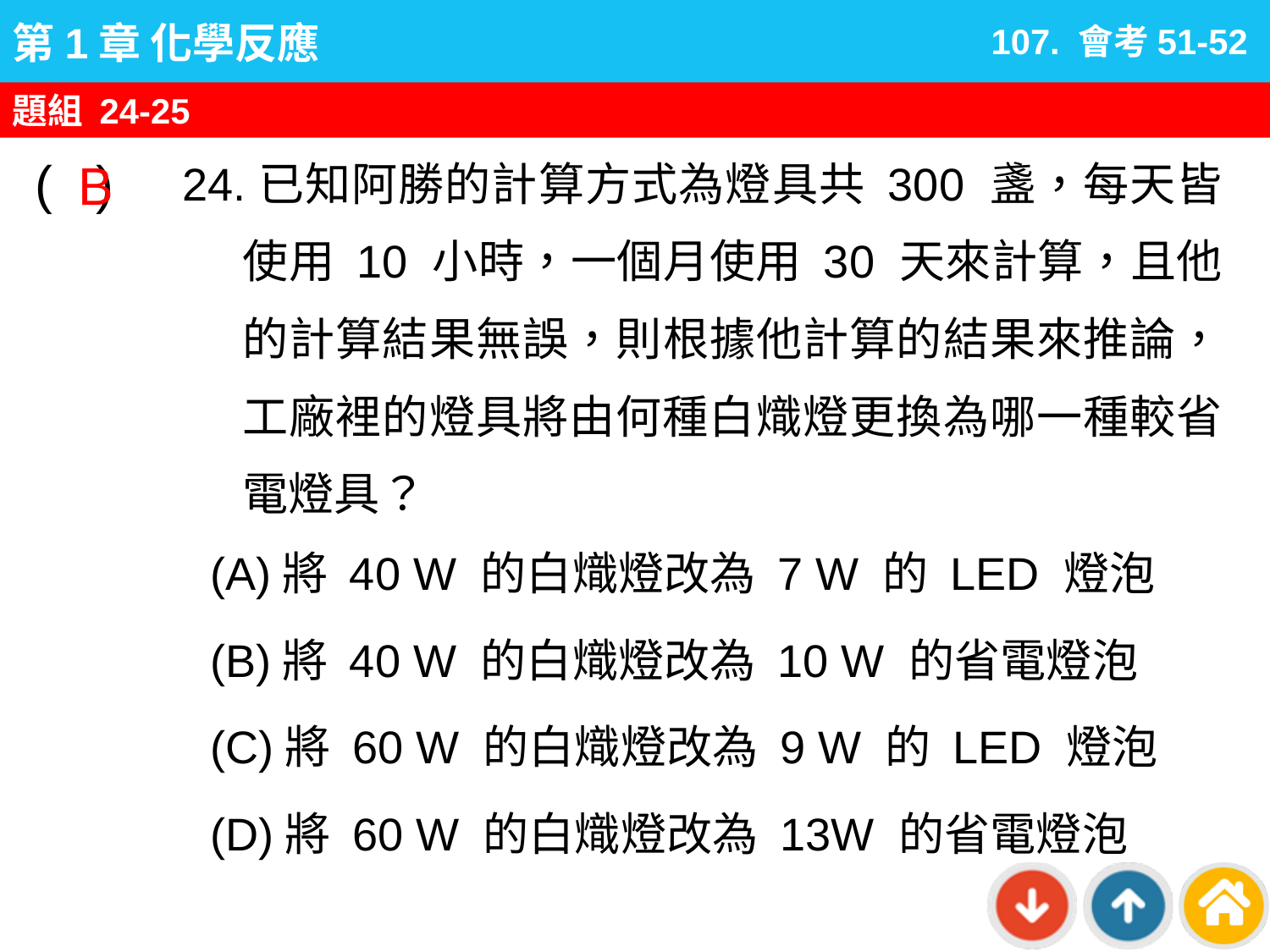

107. 會考51-52
題組 24-25
B
24.已知阿勝的計算方式為燈具共 300 盞，每天皆使用 10 小時，一個月使用 30 天來計算，且他的計算結果無誤，則根據他計算的結果來推論，工廠裡的燈具將由何種白熾燈更換為哪一種較省電燈具？
(   )
(A)將 40 W 的白熾燈改為 7 W 的 LED 燈泡
(B)將 40 W 的白熾燈改為 10 W 的省電燈泡
(C)將 60 W 的白熾燈改為 9 W 的 LED 燈泡
(D)將 60 W 的白熾燈改為 13W 的省電燈泡